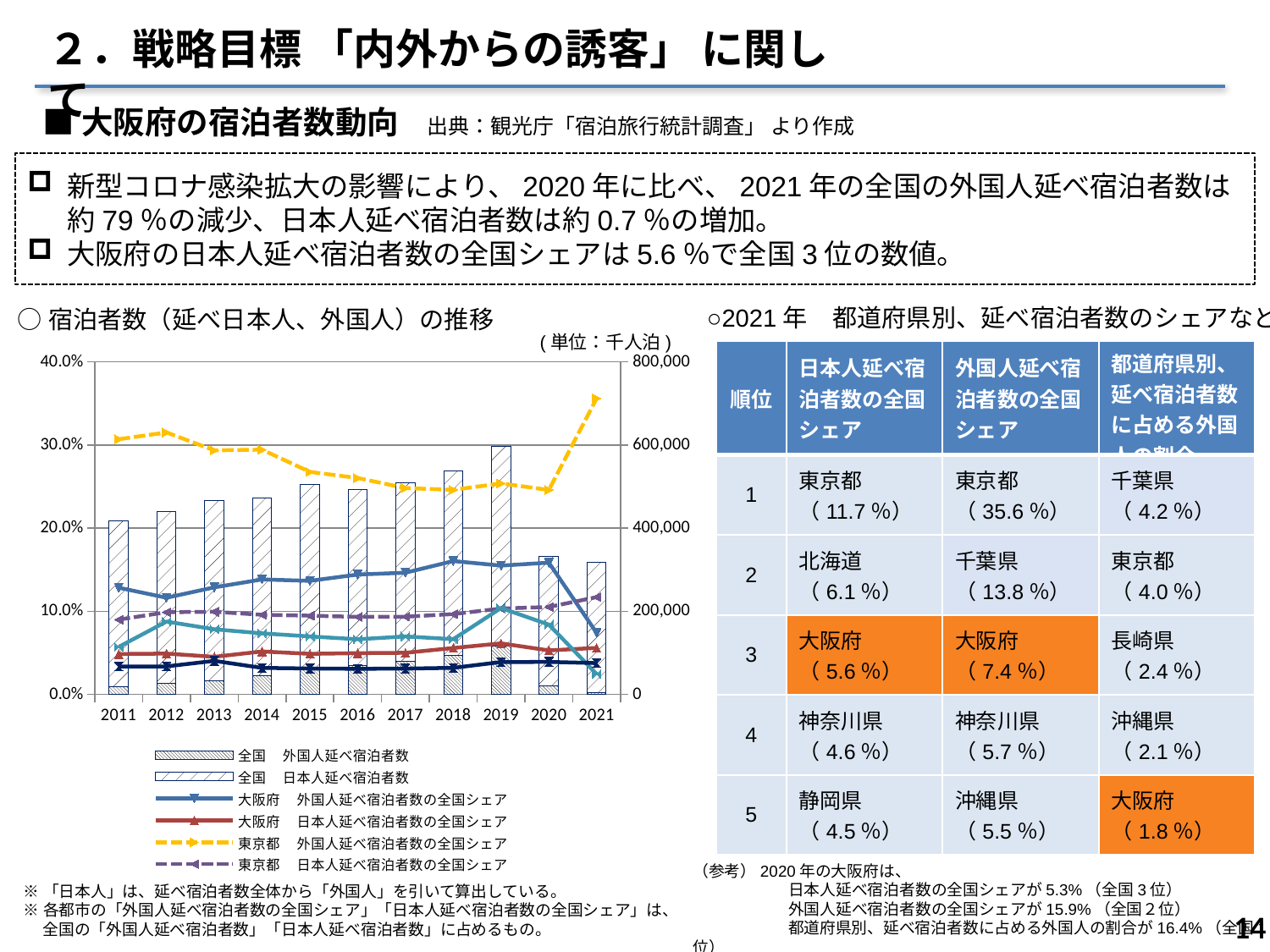

２．戦略目標 「内外からの誘客」 に関して
■大阪府の宿泊者数動向　出典：観光庁「宿泊旅行統計調査」 より作成
新型コロナ感染拡大の影響により、2020年に比べ、2021年の全国の外国人延べ宿泊者数は約79％の減少、日本人延べ宿泊者数は約0.7％の増加。
大阪府の日本人延べ宿泊者数の全国シェアは5.6％で全国3位の数値。
○2021年　都道府県別、延べ宿泊者数のシェアなど
○宿泊者数（延べ日本人、外国人）の推移
(単位：千人泊)

### Chart

| Category | 全国 | 全国 | 大阪府 | 大阪府 | 東京都 | 東京都 | 京都府 | 京都府 |
|---|---|---|---|---|---|---|---|---|
| 2011 | 18415.69 | 398818.76 | 0.12844427767843616 | 0.04864174393401153 | 0.30690188638058097 | 0.08995692680053466 | 0.05716538451722417 | 0.033479794180193534 |
| 2012 | 26314.34 | 413180.78 | 0.11631870683437243 | 0.049089335665613486 | 0.31510347589945253 | 0.09898362164861588 | 0.08760128507878215 | 0.03372756109323381 |
| 2013 | 33495.73 | 432397.64 | 0.12880746292139325 | 0.04525216650118627 | 0.2934986041504395 | 0.09942956672936512 | 0.07839446998169618 | 0.04038326851182629 |
| 2014 | 44824.6 | 428677.35 | 0.13832047581015783 | 0.051715095280868005 | 0.2943754099311539 | 0.09579120520363392 | 0.07341972934504715 | 0.031948853840773256 |
| 2015 | 65614.6 | 438463.77 | 0.13664138773992374 | 0.0488077042260527 | 0.2676323562134037 | 0.09471097235696349 | 0.0697812681933594 | 0.031191539497094595 |
| 2016 | 69388.94 | 423096.22 | 0.14424243978939583 | 0.049637975966790725 | 0.260271449599893 | 0.09325299573699808 | 0.06633348196412858 | 0.030836224440861232 |
| 2017 | 79690.59 | 429906.27 | 0.14646697935101247 | 0.05010496822947011 | 0.2481584086653142 | 0.09344776478835723 | 0.0697244179017874 | 0.031088962717384885 |
| 2018 | 94275.24 | 443726.26 | 0.160425367254435 | 0.055831336193625326 | 0.24602992259685574 | 0.09671397406139541 | 0.06648352207854363 | 0.03196337760131663 |
| 2019 | 115656.0 | 480265.0 | 0.15499512132278082 | 0.06142719543265612 | 0.2537746522348319 | 0.10334098167818263 | 0.10397224190457334 | 0.0389878607260119 |
| 2020 | 20345.0 | 311309.0 | 0.15850191544139694 | 0.052977191013632505 | 0.2459177063068501 | 0.10523300845128478 | 0.08397124036258219 | 0.03915696205003853 |
| 2021 | 4317.0 | 313457.0 | 0.07397953274621624 | 0.05595464841062104 | 0.3559046035106575 | 0.11709055454579358 | 0.02445600559629755 | 0.03768957442321142 |
| 順位 | 日本人延べ宿泊者数の全国シェア | 外国人延べ宿泊者数の全国シェア | 都道府県別、延べ宿泊者数に占める外国人の割合 |
| --- | --- | --- | --- |
| 1 | 東京都 （11.7％） | 東京都 （35.6％） | 千葉県 （4.2％） |
| 2 | 北海道 （6.1％） | 千葉県 （13.8％） | 東京都 （4.0％） |
| 3 | 大阪府 （5.6％） | 大阪府 （7.4％） | 長崎県 （2.4％） |
| 4 | 神奈川県 （4.6％） | 神奈川県 （5.7％） | 沖縄県 （2.1％） |
| 5 | 静岡県 （4.5％） | 沖縄県 （5.5％） | 大阪府 （1.8％） |
（参考）2020年の大阪府は、
　　　　　　日本人延べ宿泊者数の全国シェアが5.3%（全国3位）
　　　　　　外国人延べ宿泊者数の全国シェアが15.9%（全国２位）
　　　　　　都道府県別、延べ宿泊者数に占める外国人の割合が16.4%（全国1位）
※「日本人」は、延べ宿泊者数全体から「外国人」を引いて算出している。
※各都市の「外国人延べ宿泊者数の全国シェア」「日本人延べ宿泊者数の全国シェア」は、
　 全国の「外国人延べ宿泊者数」「日本人延べ宿泊者数」に占めるもの。
14